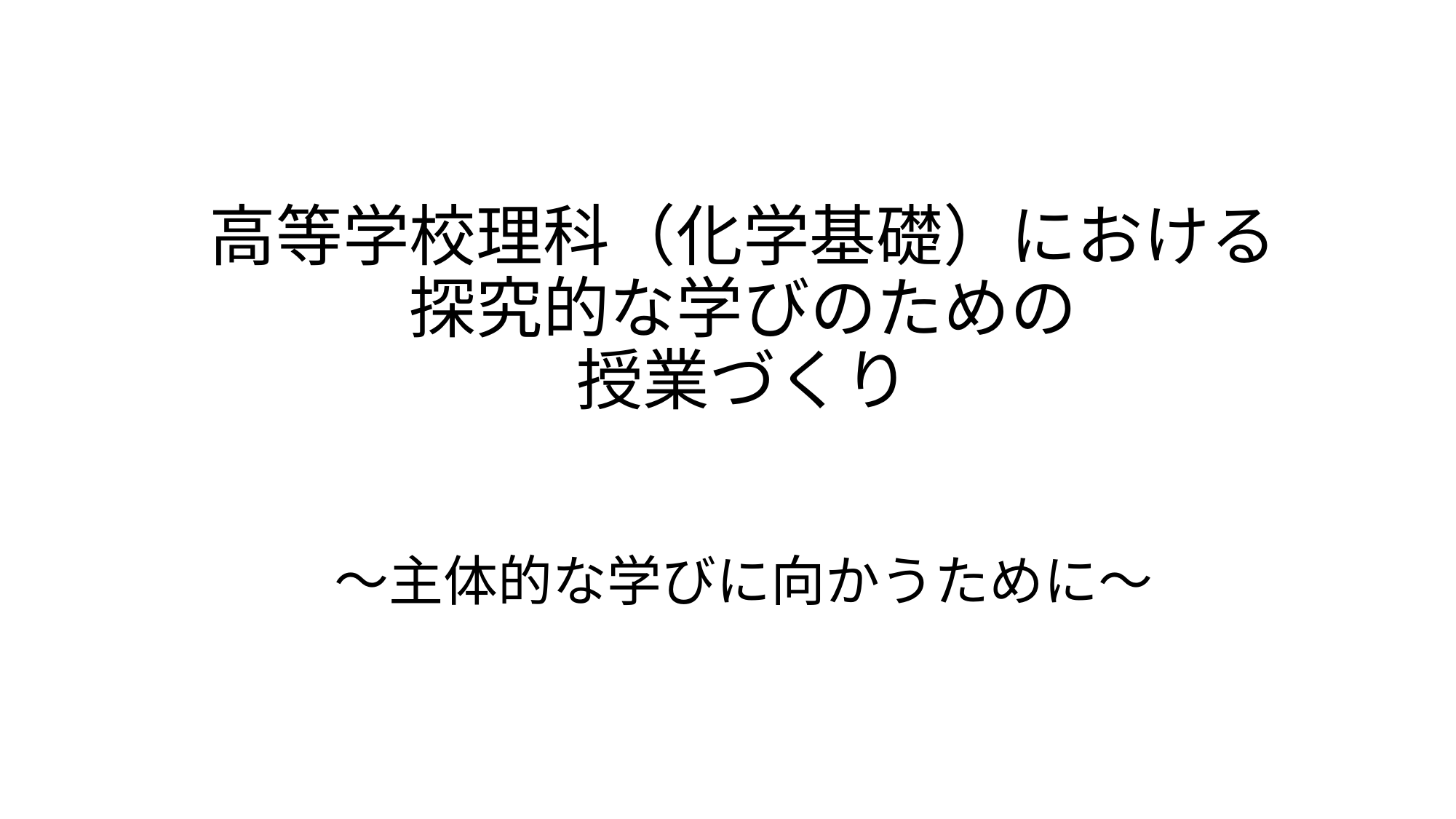

# 高等学校理科（化学基礎）における 探究的な学びのための 授業づくり
～主体的な学びに向かうために～